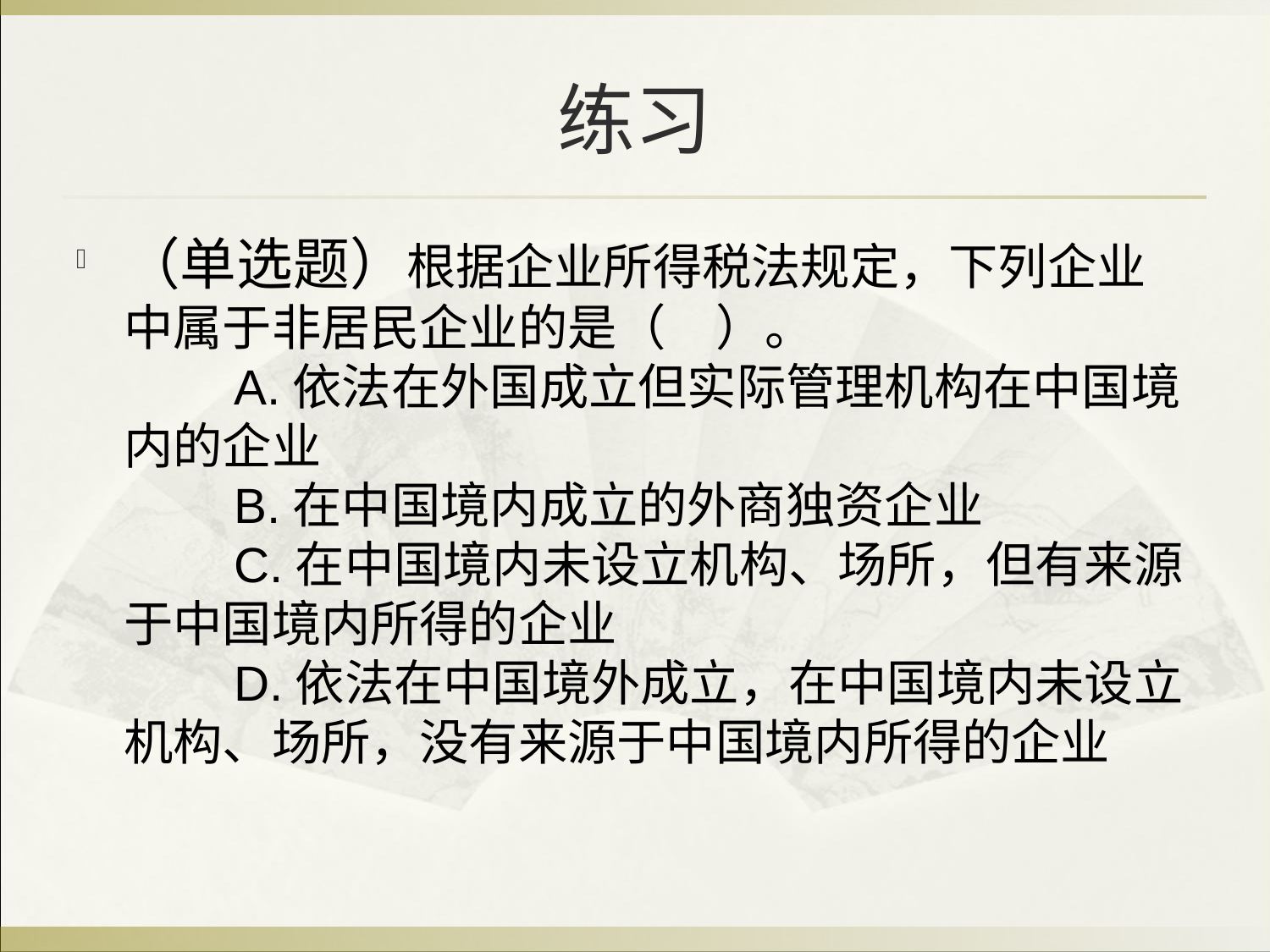

# 练习
（单选题）根据企业所得税法规定，下列企业中属于非居民企业的是（　）。
　　A.依法在外国成立但实际管理机构在中国境内的企业
　　B.在中国境内成立的外商独资企业
　　C.在中国境内未设立机构、场所，但有来源于中国境内所得的企业
　　D.依法在中国境外成立，在中国境内未设立机构、场所，没有来源于中国境内所得的企业